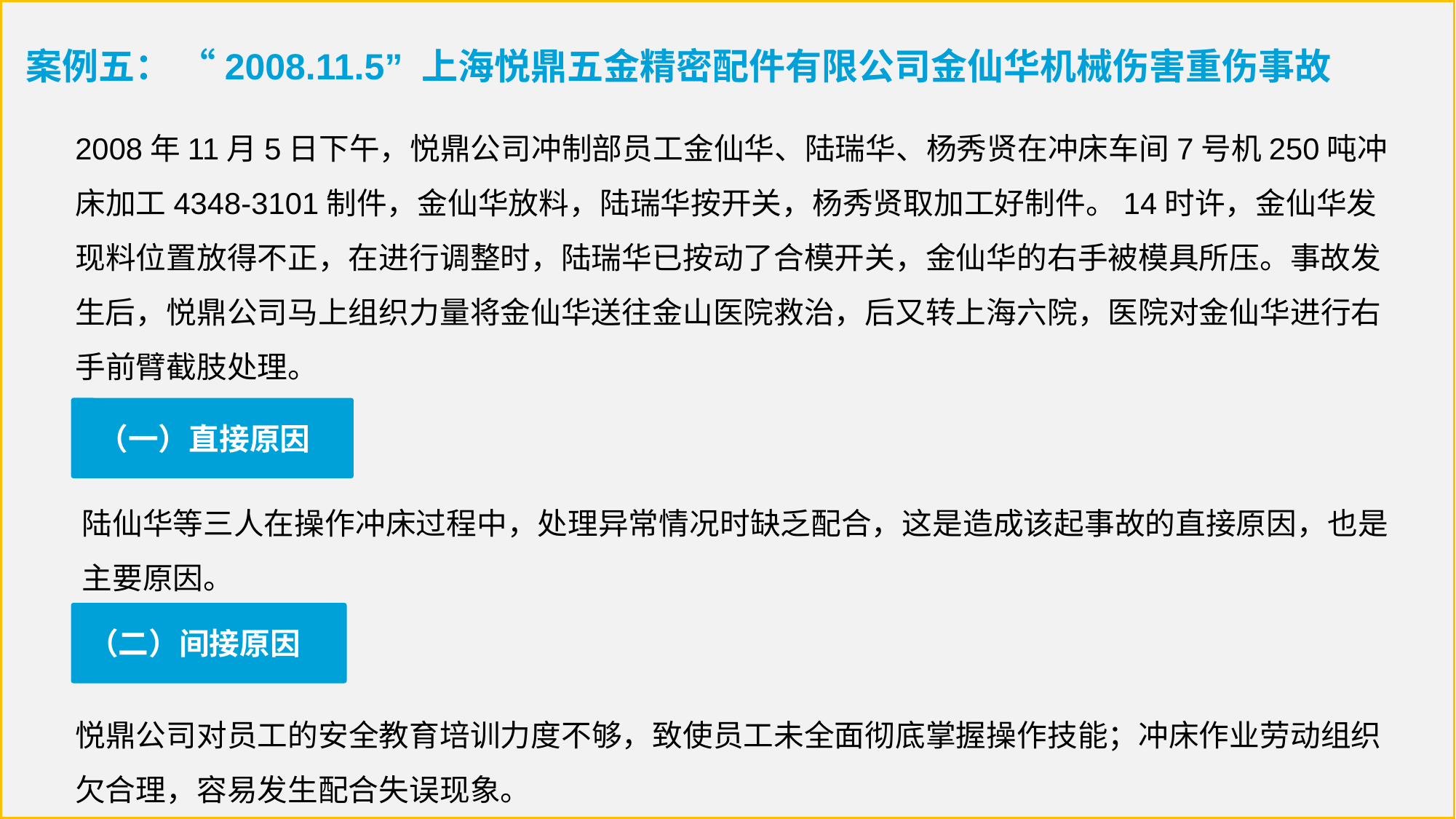

案例五： “2008.11.5” 上海悦鼎五金精密配件有限公司金仙华机械伤害重伤事故
2008年11月5日下午，悦鼎公司冲制部员工金仙华、陆瑞华、杨秀贤在冲床车间7号机250吨冲床加工4348-3101制件，金仙华放料，陆瑞华按开关，杨秀贤取加工好制件。14时许，金仙华发现料位置放得不正，在进行调整时，陆瑞华已按动了合模开关，金仙华的右手被模具所压。事故发生后，悦鼎公司马上组织力量将金仙华送往金山医院救治，后又转上海六院，医院对金仙华进行右手前臂截肢处理。

（一）直接原因
陆仙华等三人在操作冲床过程中，处理异常情况时缺乏配合，这是造成该起事故的直接原因，也是主要原因。

（二）间接原因
悦鼎公司对员工的安全教育培训力度不够，致使员工未全面彻底掌握操作技能；冲床作业劳动组织欠合理，容易发生配合失误现象。